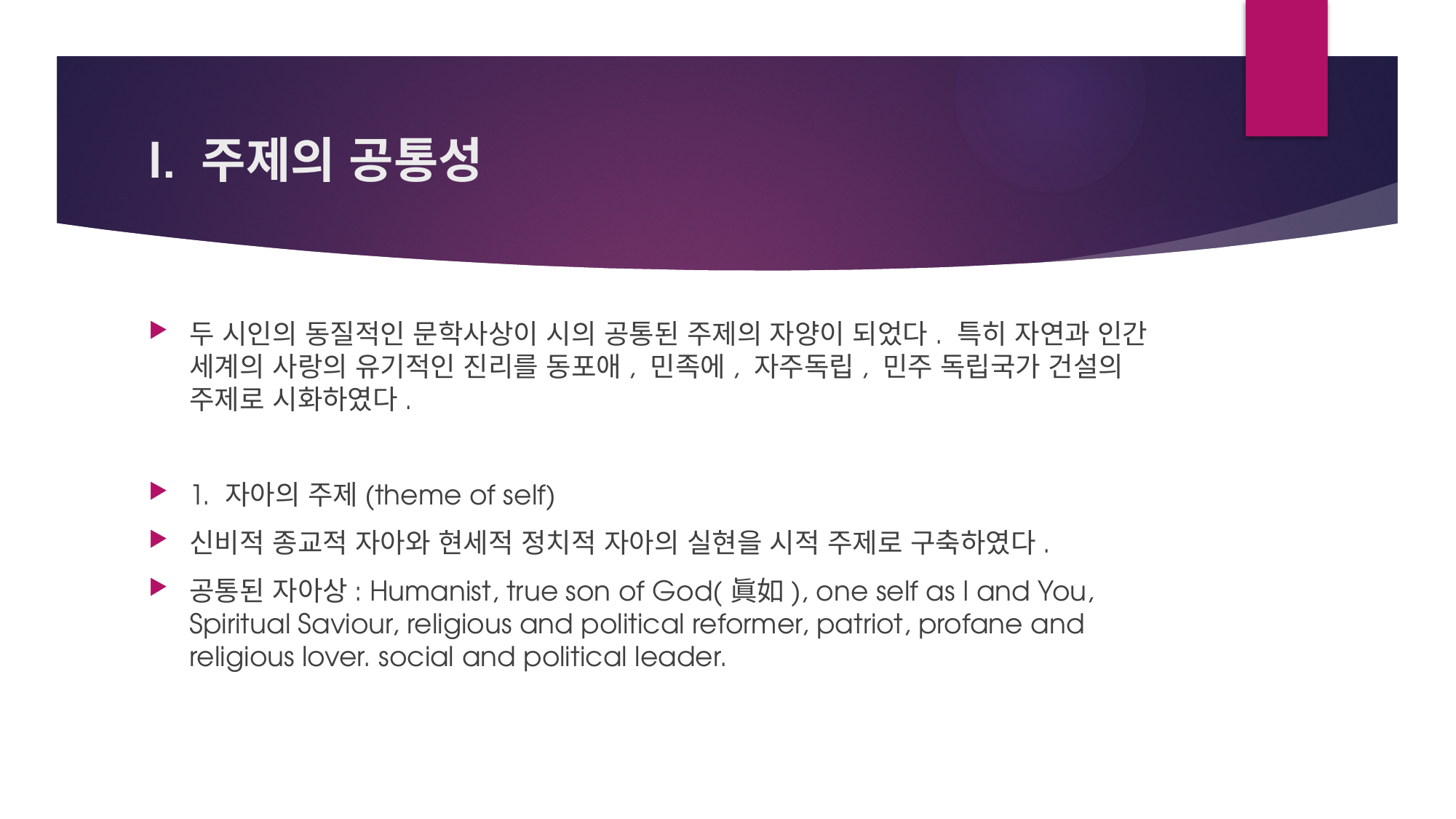

# I. 주제의 공통성
두 시인의 동질적인 문학사상이 시의 공통된 주제의 자양이 되었다. 특히 자연과 인간 세계의 사랑의 유기적인 진리를 동포애, 민족에, 자주독립, 민주 독립국가 건설의 주제로 시화하였다.

1. 자아의 주제(theme of self)
신비적 종교적 자아와 현세적 정치적 자아의 실현을 시적 주제로 구축하였다.
공통된 자아상: Humanist, true son of God(眞如), one self as I and You, Spiritual Saviour, religious and political reformer, patriot, profane and religious lover. social and political leader.